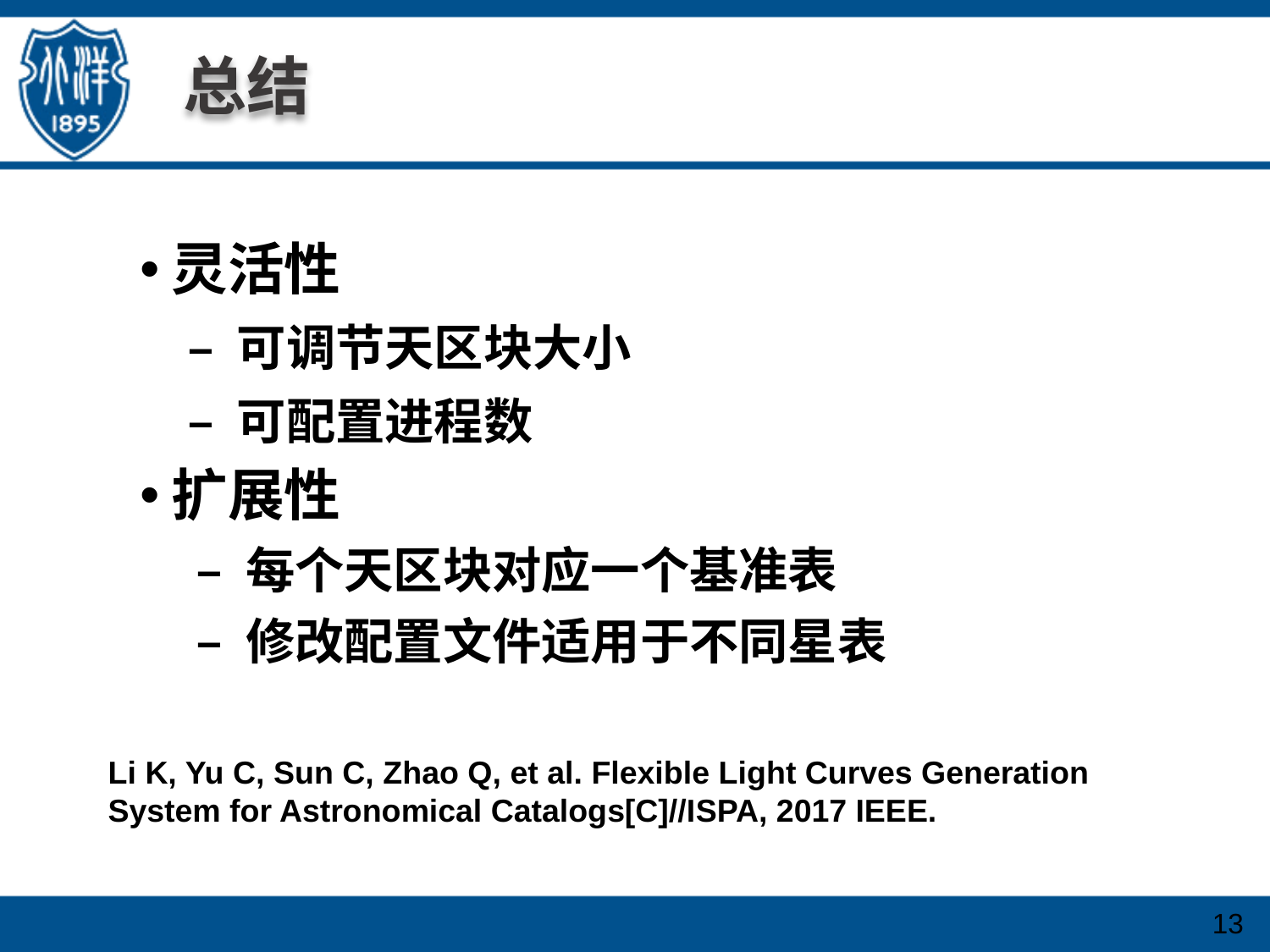

# 总结
灵活性
– 可调节天区块大小
– 可配置进程数
扩展性
     – 每个天区块对应一个基准表
     – 修改配置文件适用于不同星表
Li K, Yu C, Sun C, Zhao Q, et al. Flexible Light Curves Generation System for Astronomical Catalogs[C]//I​SPA, 2017 IEEE.
13